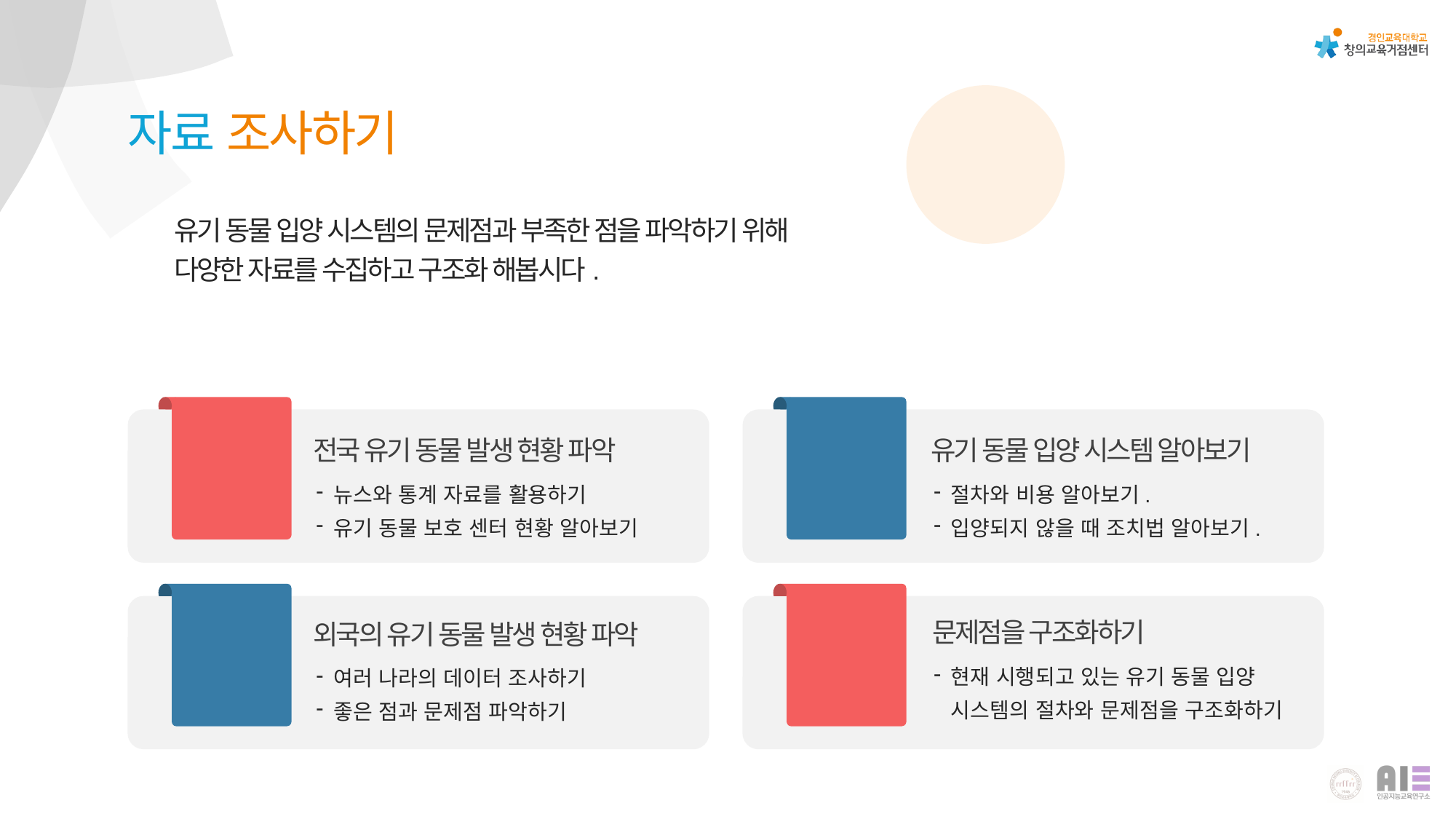

자료 조사하기
유기 동물 입양 시스템의 문제점과 부족한 점을 파악하기 위해
다양한 자료를 수집하고 구조화 해봅시다.

01

전국 유기 동물 발생 현황 파악
뉴스와 통계 자료를 활용하기
유기 동물 보호 센터 현황 알아보기

02

유기 동물 입양 시스템 알아보기
절차와 비용 알아보기.
입양되지 않을 때 조치법 알아보기.

03

외국의 유기 동물 발생 현황 파악
여러 나라의 데이터 조사하기
좋은 점과 문제점 파악하기

04

문제점을 구조화하기
현재 시행되고 있는 유기 동물 입양 시스템의 절차와 문제점을 구조화하기